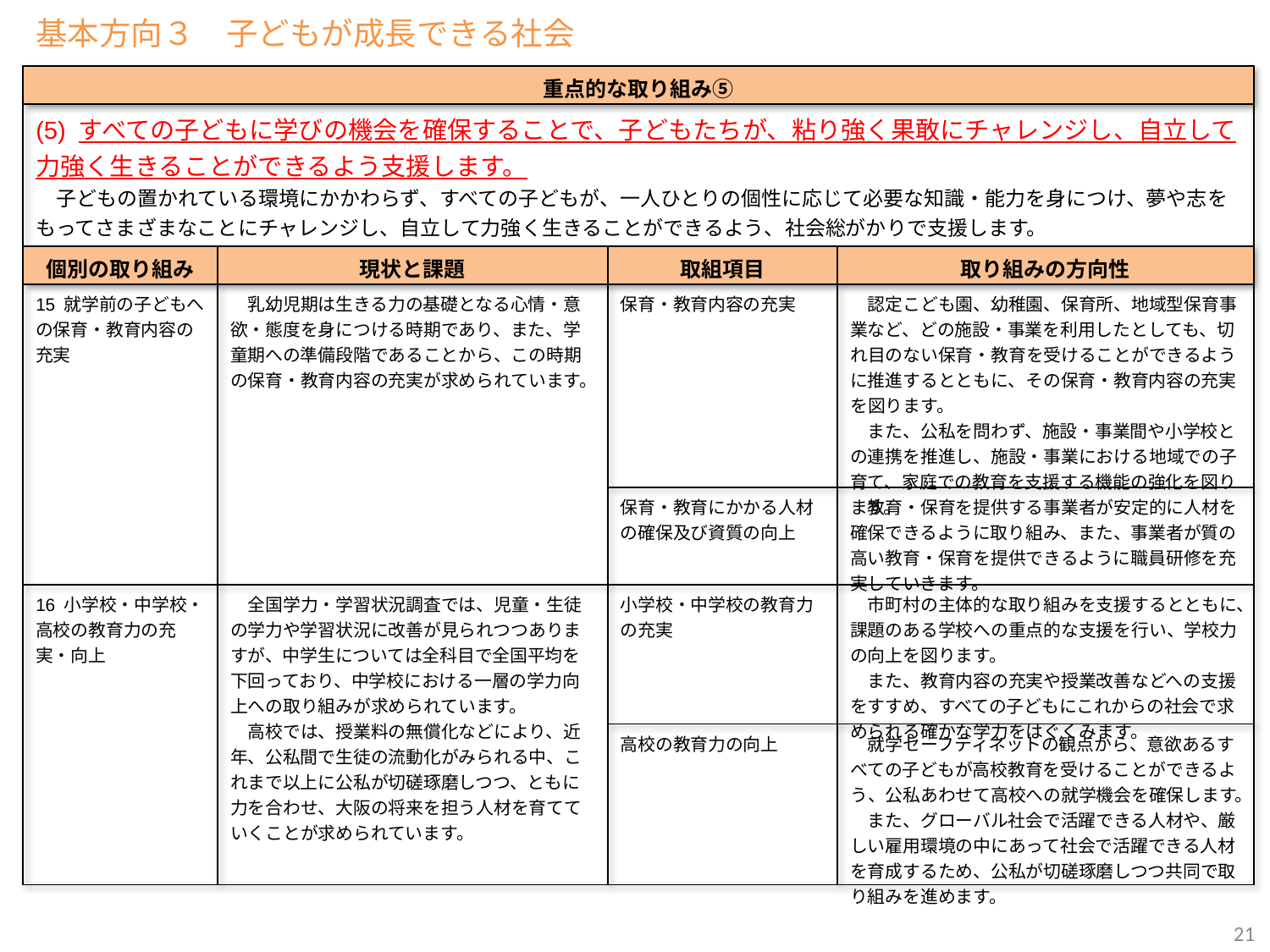

基本方向３　子どもが成長できる社会
| 重点的な取り組み⑤ |  |  |  |
| --- | --- | --- | --- |
| (5) すべての子どもに学びの機会を確保することで、子どもたちが、粘り強く果敢にチャレンジし、自立して力強く生きることができるよう支援します。 　子どもの置かれている環境にかかわらず、すべての子どもが、一人ひとりの個性に応じて必要な知識・能力を身につけ、夢や志をもってさまざまなことにチャレンジし、自立して力強く生きることができるよう、社会総がかりで支援します。 |  |  |  |
| 個別の取り組み | 現状と課題 | 取組項目 | 取り組みの方向性 |
| 15 就学前の子どもへの保育・教育内容の充実 | 乳幼児期は生きる力の基礎となる心情・意欲・態度を身につける時期であり、また、学童期への準備段階であることから、この時期の保育・教育内容の充実が求められています。 | 保育・教育内容の充実 | 認定こども園、幼稚園、保育所、地域型保育事業など、どの施設・事業を利用したとしても、切れ目のない保育・教育を受けることができるように推進するとともに、その保育・教育内容の充実を図ります。 　また、公私を問わず、施設・事業間や小学校との連携を推進し、施設・事業における地域での子育て、家庭での教育を支援する機能の強化を図ります。 |
|  |  | 保育・教育にかかる人材の確保及び資質の向上 | 教育・保育を提供する事業者が安定的に人材を確保できるように取り組み、また、事業者が質の高い教育・保育を提供できるように職員研修を充実していきます。 |
| 16 小学校・中学校・高校の教育力の充実・向上 | 全国学力・学習状況調査では、児童・生徒の学力や学習状況に改善が見られつつありますが、中学生については全科目で全国平均を下回っており、中学校における一層の学力向上への取り組みが求められています。 　高校では、授業料の無償化などにより、近年、公私間で生徒の流動化がみられる中、これまで以上に公私が切磋琢磨しつつ、ともに力を合わせ、大阪の将来を担う人材を育てていくことが求められています。 | 小学校・中学校の教育力の充実 | 市町村の主体的な取り組みを支援するとともに、課題のある学校への重点的な支援を行い、学校力の向上を図ります。 　また、教育内容の充実や授業改善などへの支援をすすめ、すべての子どもにこれからの社会で求められる確かな学力をはぐくみます。 |
|  |  | 高校の教育力の向上 | 就学セーフティネットの観点から、意欲あるすべての子どもが高校教育を受けることができるよう、公私あわせて高校への就学機会を確保します。 　また、グローバル社会で活躍できる人材や、厳しい雇用環境の中にあって社会で活躍できる人材を育成するため、公私が切磋琢磨しつつ共同で取り組みを進めます。 |
21